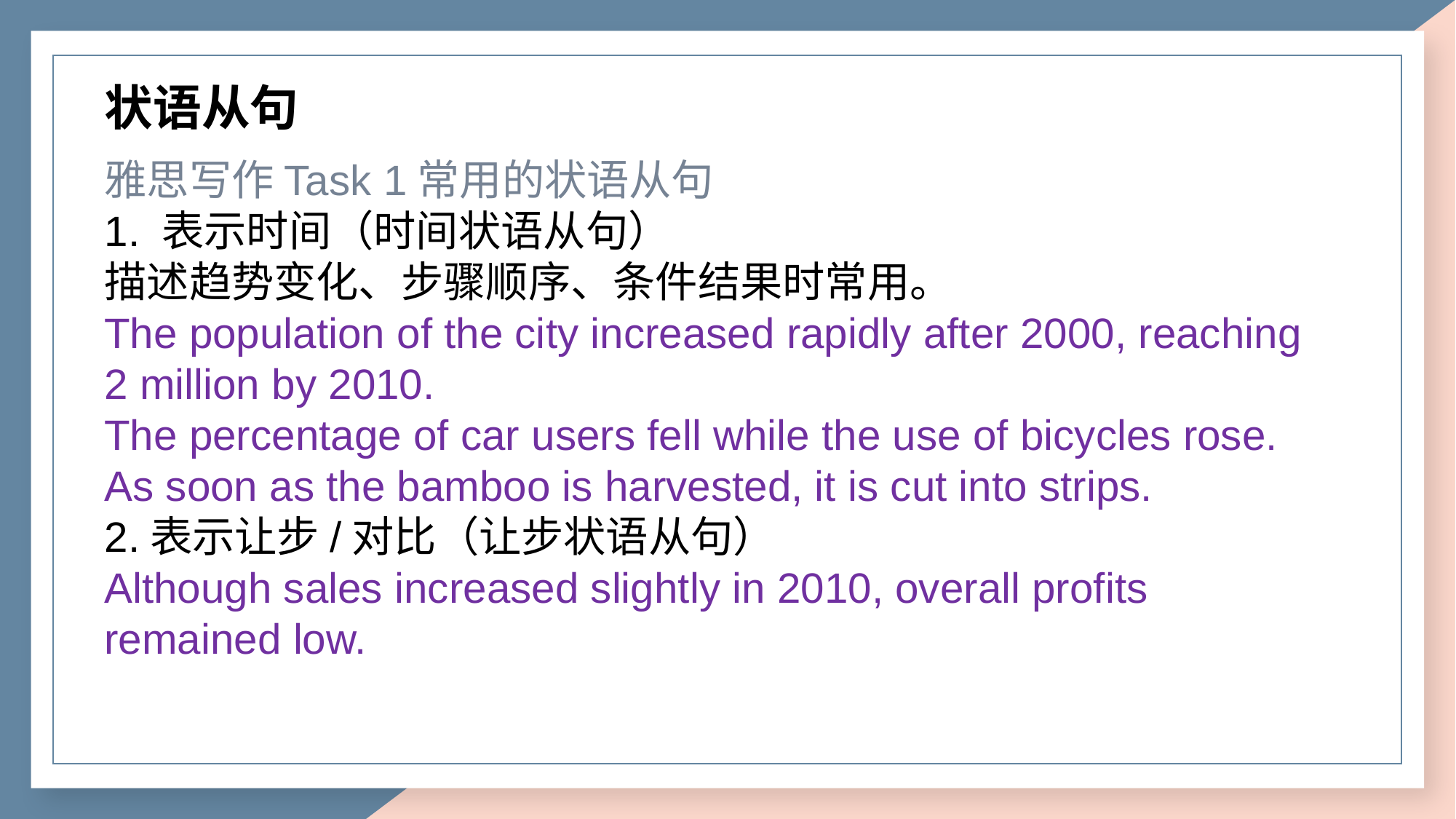

状语从句
雅思写作Task 1常用的状语从句
1. 表示时间（时间状语从句）
描述趋势变化、步骤顺序、条件结果时常用。
The population of the city increased rapidly after 2000, reaching 2 million by 2010.
The percentage of car users fell while the use of bicycles rose.
As soon as the bamboo is harvested, it is cut into strips.
2.表示让步/对比（让步状语从句）
Although sales increased slightly in 2010, overall profits remained low.